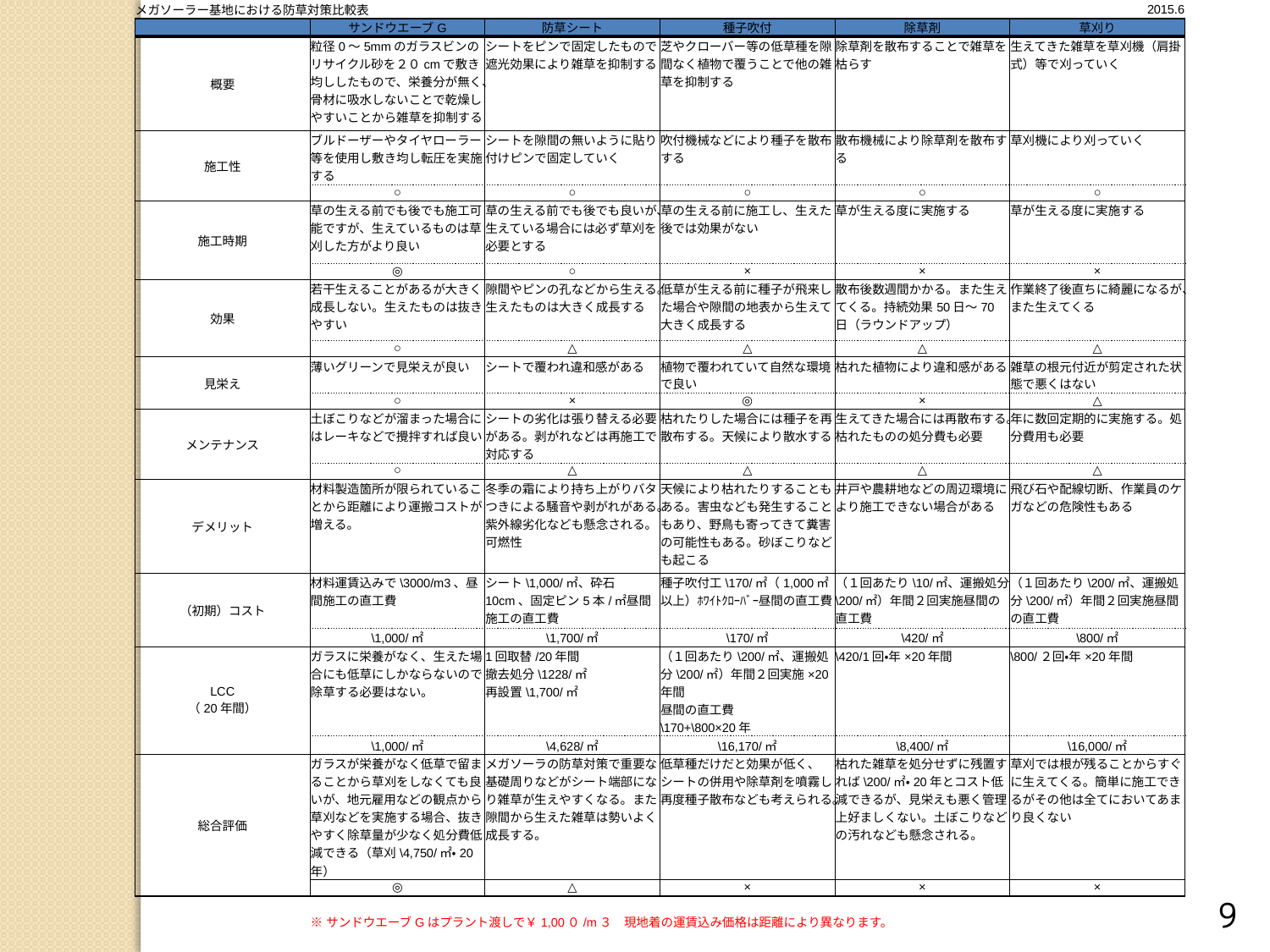

| メガソーラー基地における防草対策比較表 |  |  |  |  | 2015.6 |
| --- | --- | --- | --- | --- | --- |
|  | サンドウエーブG | 防草シート | 種子吹付 | 除草剤 | 草刈り |
| 概要 | 粒径0～5mmのガラスビンのリサイクル砂を２０cmで敷き均ししたもので、栄養分が無く、骨材に吸水しないことで乾燥しやすいことから雑草を抑制する | シートをピンで固定したもので遮光効果により雑草を抑制する | 芝やクローバー等の低草種を隙間なく植物で覆うことで他の雑草を抑制する | 除草剤を散布することで雑草を枯らす | 生えてきた雑草を草刈機（肩掛式）等で刈っていく |
| 施工性 | ブルドーザーやタイヤローラー等を使用し敷き均し転圧を実施する | シートを隙間の無いように貼り付けピンで固定していく | 吹付機械などにより種子を散布する | 散布機械により除草剤を散布する | 草刈機により刈っていく |
|  | ○ | ○ | ○ | ○ | ○ |
| 施工時期 | 草の生える前でも後でも施工可能ですが、生えているものは草刈した方がより良い | 草の生える前でも後でも良いが、生えている場合には必ず草刈を必要とする | 草の生える前に施工し、生えた後では効果がない | 草が生える度に実施する | 草が生える度に実施する |
|  | ◎ | ○ | × | × | × |
| 効果 | 若干生えることがあるが大きく成長しない。生えたものは抜きやすい | 隙間やピンの孔などから生える。生えたものは大きく成長する | 低草が生える前に種子が飛来した場合や隙間の地表から生えて大きく成長する | 散布後数週間かかる。また生えてくる。持続効果50日～70日（ラウンドアップ） | 作業終了後直ちに綺麗になるが、また生えてくる |
|  | ○ | △ | △ | △ | △ |
| 見栄え | 薄いグリーンで見栄えが良い | シートで覆われ違和感がある | 植物で覆われていて自然な環境で良い | 枯れた植物により違和感がある | 雑草の根元付近が剪定された状態で悪くはない |
|  | ○ | × | ◎ | × | △ |
| メンテナンス | 土ぼこりなどが溜まった場合にはレーキなどで攪拌すれば良い | シートの劣化は張り替える必要がある。剥がれなどは再施工で対応する | 枯れたりした場合には種子を再散布する。天候により散水する | 生えてきた場合には再散布する。枯れたものの処分費も必要 | 年に数回定期的に実施する。処分費用も必要 |
|  | ○ | △ | △ | △ | △ |
| デメリット | 材料製造箇所が限られていることから距離により運搬コストが増える。 | 冬季の霜により持ち上がりバタつきによる騒音や剥がれがある。紫外線劣化なども懸念される。可燃性 | 天候により枯れたりすることもある。害虫なども発生することもあり、野鳥も寄ってきて糞害の可能性もある。砂ぼこりなども起こる | 井戸や農耕地などの周辺環境により施工できない場合がある | 飛び石や配線切断、作業員のケガなどの危険性もある |
| （初期）コスト | 材料運賃込みで\3000/m3、昼間施工の直工費 | シート\1,000/㎡、砕石10cm、固定ピン5本/㎡昼間施工の直工費 | 種子吹付工\170/㎡（1,000㎡以上）ﾎﾜｲﾄｸﾛｰﾊﾞｰ昼間の直工費 | （１回あたり\10/㎡、運搬処分\200/㎡）年間２回実施昼間の直工費 | （１回あたり\200/㎡、運搬処分\200/㎡）年間２回実施昼間の直工費 |
|  | \1,000/㎡ | \1,700/㎡ | \170/㎡ | \420/㎡ | \800/㎡ |
| LCC （20年間） | ガラスに栄養がなく、生えた場合にも低草にしかならないので除草する必要はない。 | 1回取替/20年間 撤去処分\1228/㎡ 再設置\1,700/㎡ | （１回あたり\200/㎡、運搬処分\200/㎡）年間２回実施×20年間 昼間の直工費 \170+\800×20年 | \420/1回・年×20年間 | \800/２回・年×20年間 |
|  | \1,000/㎡ | \4,628/㎡ | \16,170/㎡ | \8,400/㎡ | \16,000/㎡ |
| 総合評価 | ガラスが栄養がなく低草で留まることから草刈をしなくても良いが、地元雇用などの観点から草刈などを実施する場合、抜きやすく除草量が少なく処分費低減できる（草刈\4,750/㎡・20年） | メガソーラの防草対策で重要な基礎周りなどがシート端部になり雑草が生えやすくなる。また隙間から生えた雑草は勢いよく成長する。 | 低草種だけだと効果が低く、シートの併用や除草剤を噴霧し再度種子散布なども考えられる。 | 枯れた雑草を処分せずに残置すれば\200/㎡・20年とコスト低減できるが、見栄えも悪く管理上好ましくない。土ぼこりなどの汚れなども懸念される。 | 草刈では根が残ることからすぐに生えてくる。簡単に施工できるがその他は全てにおいてあまり良くない |
|  | ◎ | △ | × | × | × |
|  |  |  |  |  |  |
|  | ※サンドウエーブGはプラント渡しで￥1,00０/m３　現地着の運賃込み価格は距離により異なります。 |  |  |  |  |
9